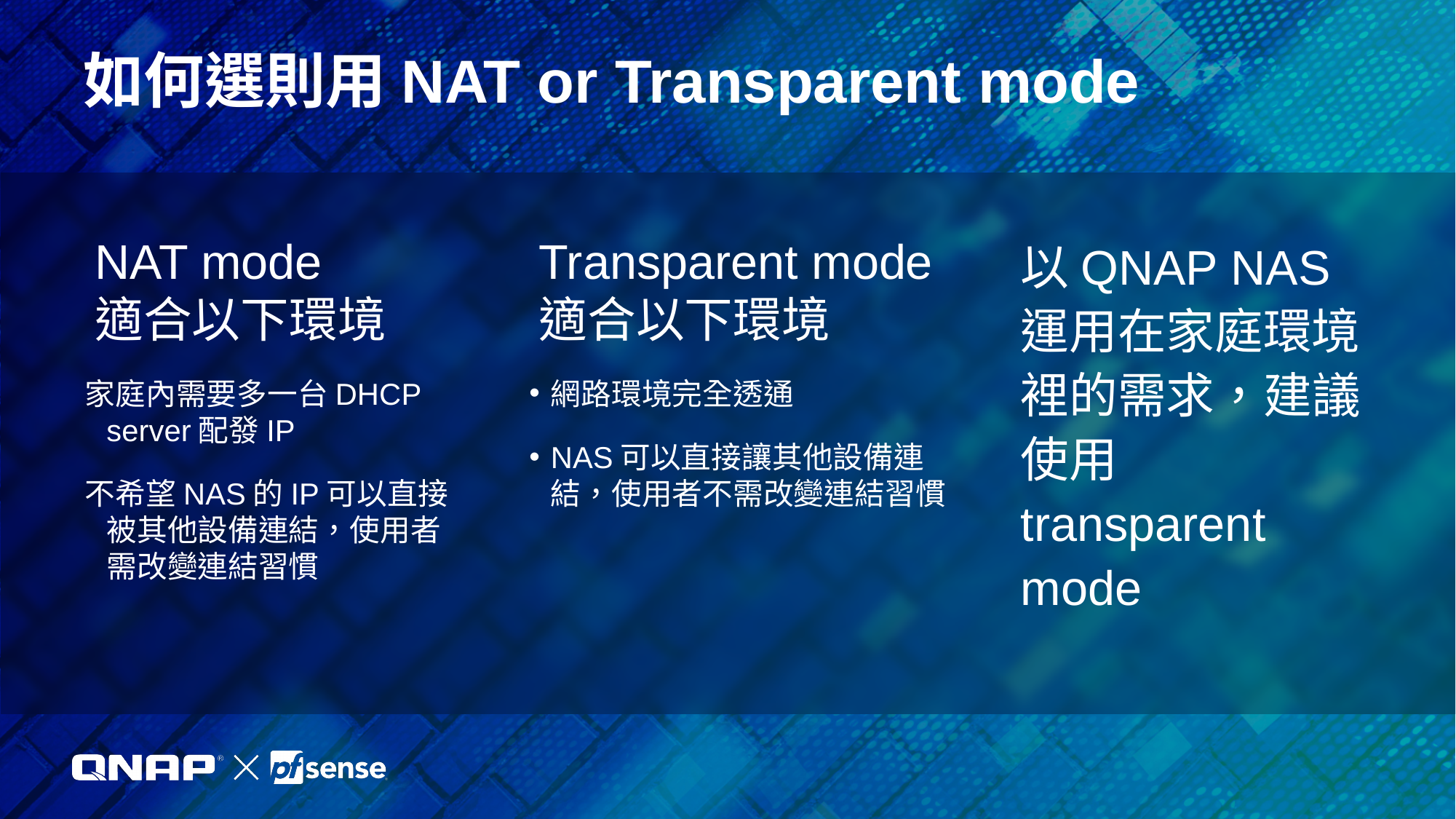

# 如何選則用NAT or Transparent mode
NAT mode
適合以下環境
家庭內需要多一台DHCP server配發IP
不希望NAS的IP可以直接被其他設備連結，使用者需改變連結習慣
Transparent mode
適合以下環境
網路環境完全透通
NAS可以直接讓其他設備連結，使用者不需改變連結習慣
以QNAP NAS運用在家庭環境裡的需求，建議使用transparent mode